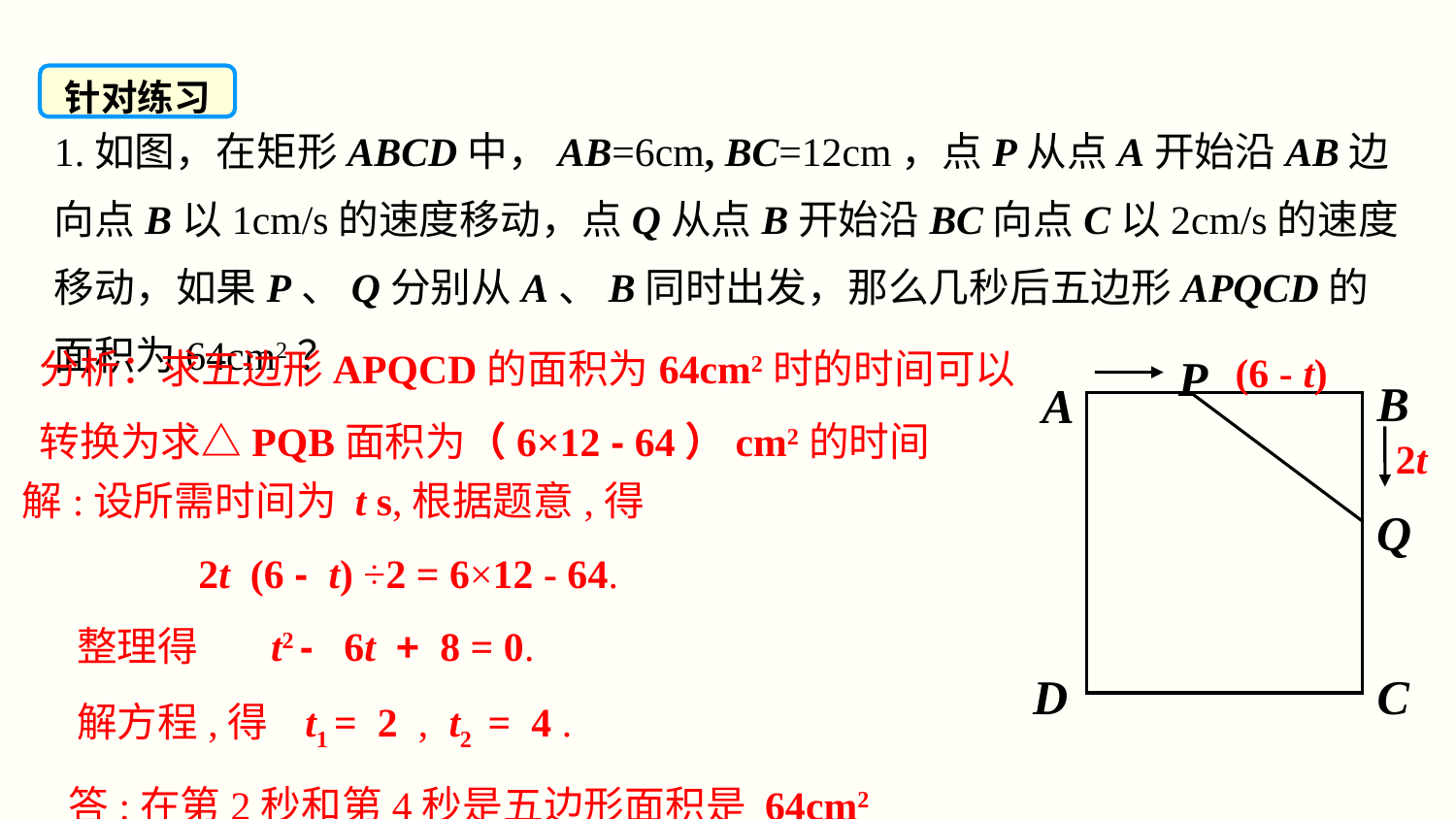

针对练习
1.如图，在矩形ABCD中，AB=6cm, BC=12cm，点P从点A开始沿AB边向点B以1cm/s的速度移动，点Q从点B开始沿BC向点C以2cm/s的速度移动，如果P、Q分别从A、B同时出发，那么几秒后五边形APQCD的面积为64cm2？
分析：求五边形APQCD的面积为64cm2时的时间可以
转换为求△PQB面积为（6×12 - 64）cm2的时间
P
(6 - t)
B
A

2t
解:设所需时间为 t s,根据题意,得
           	   2t  (6 -  t) ÷2 = 6×12 - 64.
     整理得       t2 -   6t  +  8 = 0.
     解方程,得   t1 =  2  ,  t2  =  4 .
    答:在第2秒和第4秒是五边形面积是 64cm2.
Q
D
C